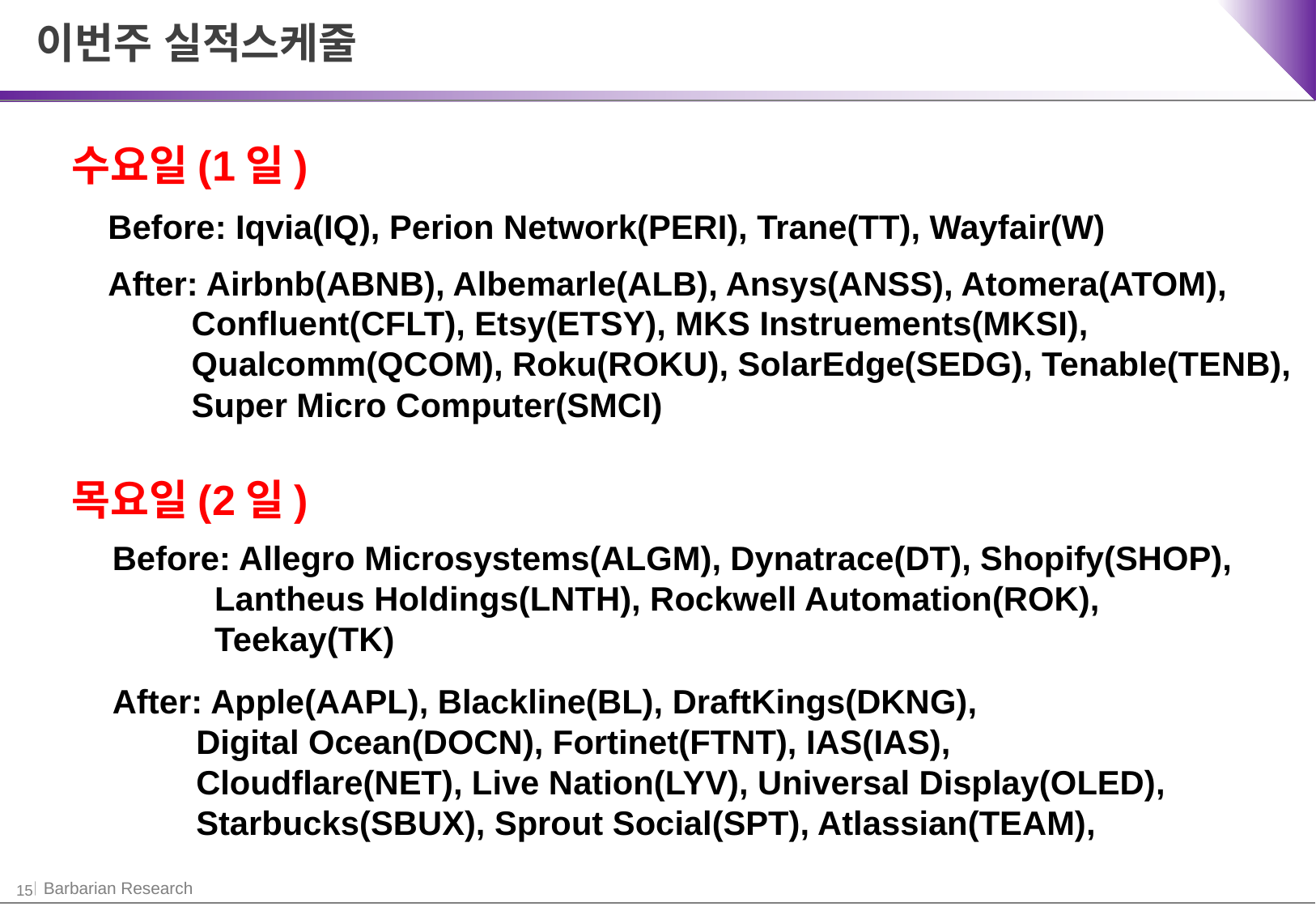

이번주 실적스케줄
수요일(1일)
Before: Iqvia(IQ), Perion Network(PERI), Trane(TT), Wayfair(W)
After: Airbnb(ABNB), Albemarle(ALB), Ansys(ANSS), Atomera(ATOM),
         Confluent(CFLT), Etsy(ETSY), MKS Instruements(MKSI),
         Qualcomm(QCOM), Roku(ROKU), SolarEdge(SEDG), Tenable(TENB),
         Super Micro Computer(SMCI)
목요일(2일)
Before: Allegro Microsystems(ALGM), Dynatrace(DT), Shopify(SHOP),
           Lantheus Holdings(LNTH), Rockwell Automation(ROK),
           Teekay(TK)
After: Apple(AAPL), Blackline(BL), DraftKings(DKNG),
         Digital Ocean(DOCN), Fortinet(FTNT), IAS(IAS),
         Cloudflare(NET), Live Nation(LYV), Universal Display(OLED),
         Starbucks(SBUX), Sprout Social(SPT), Atlassian(TEAM),